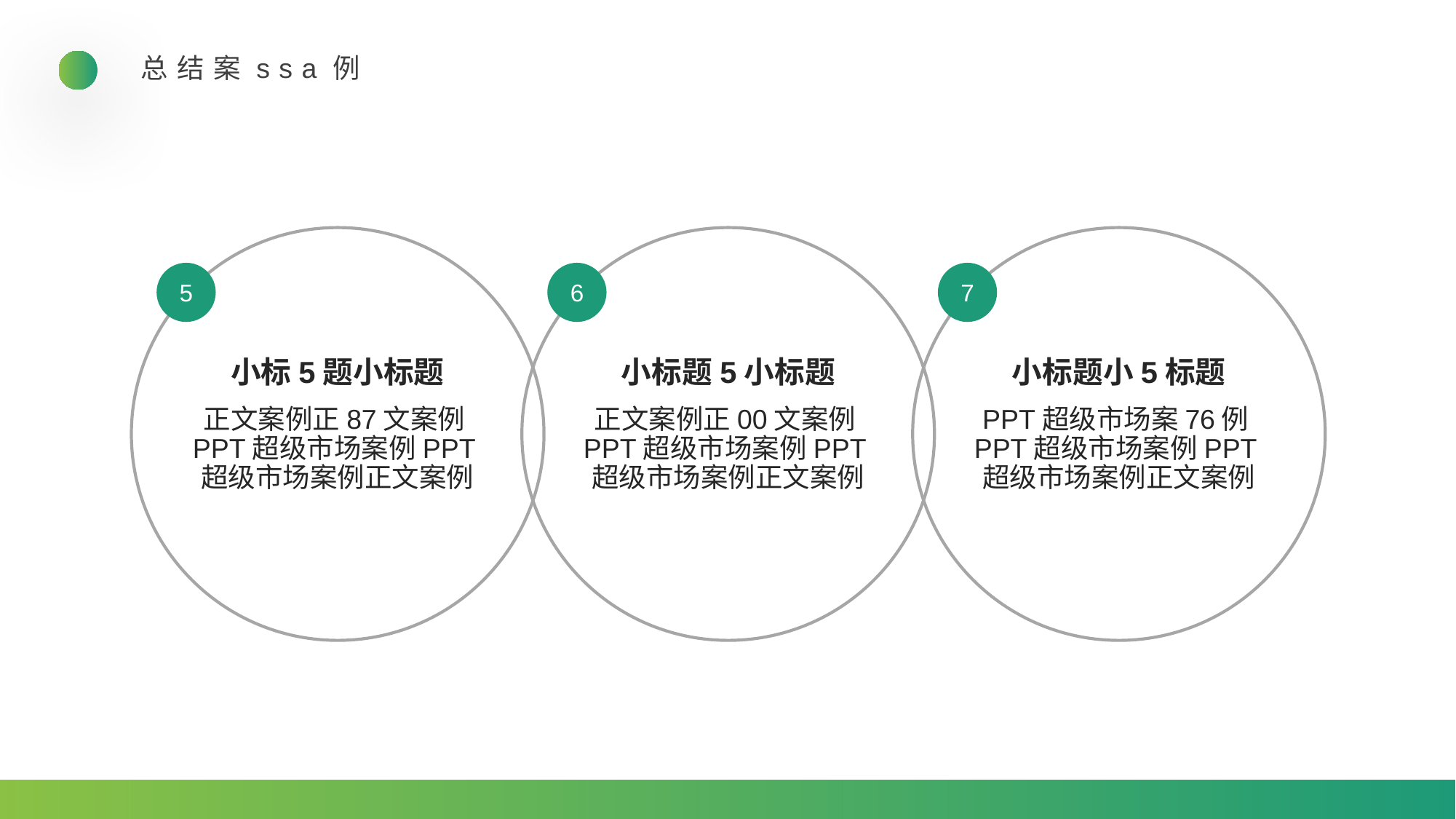

总结案ssa例

5
6
7
小标5题小标题
正文案例正87文案例PPT超级市场案例PPT超级市场案例正文案例
小标题5小标题
正文案例正00文案例PPT超级市场案例PPT超级市场案例正文案例
小标题小5标题
PPT超级市场案76例PPT超级市场案例PPT超级市场案例正文案例